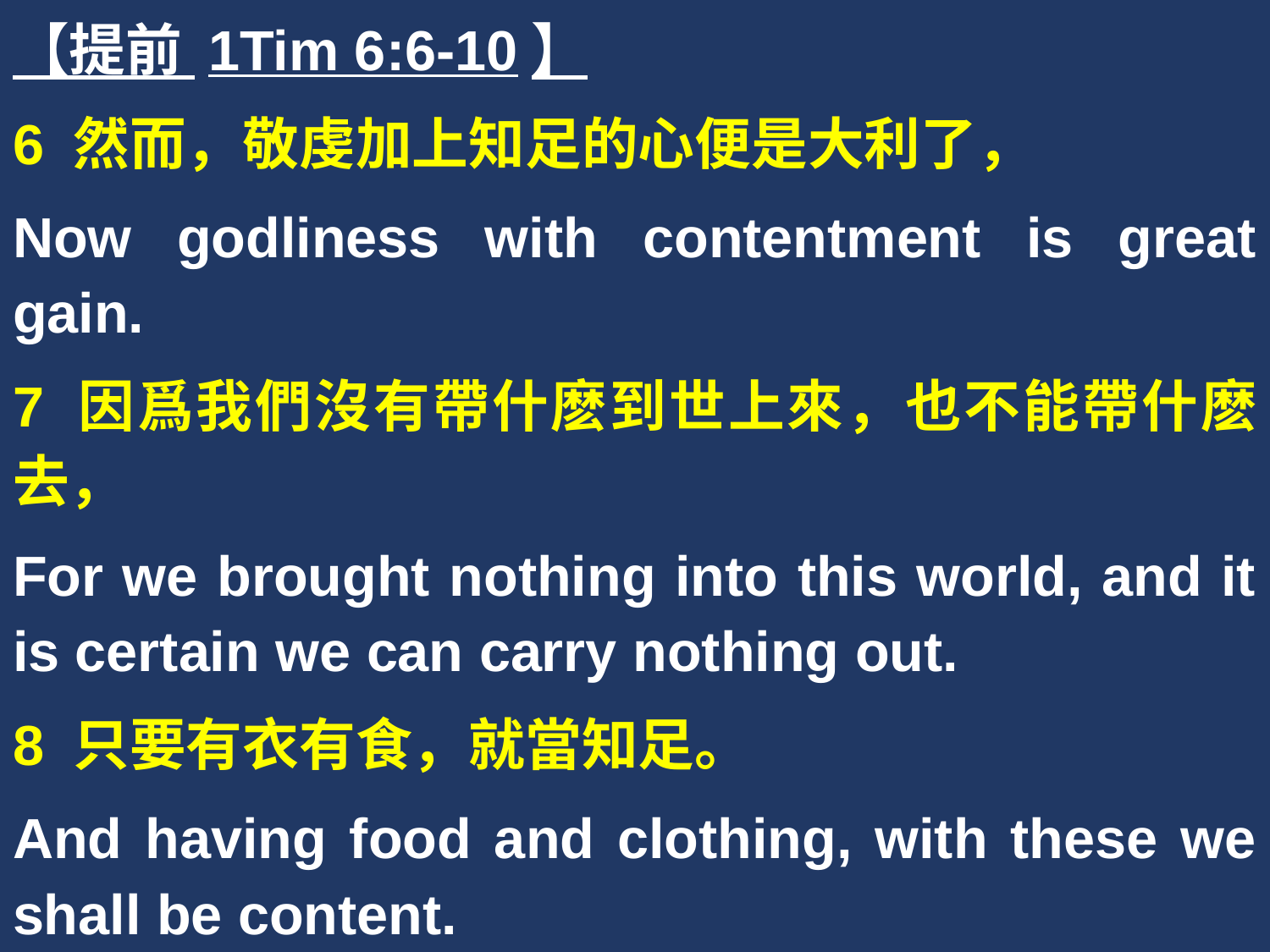

【提前 1Tim 6:6-10】
6 然而，敬虔加上知足的心便是大利了，
Now godliness with contentment is great gain.
7 因爲我們沒有帶什麽到世上來，也不能帶什麽去，
For we brought nothing into this world, and it is certain we can carry nothing out.
8 只要有衣有食，就當知足。
And having food and clothing, with these we shall be content.